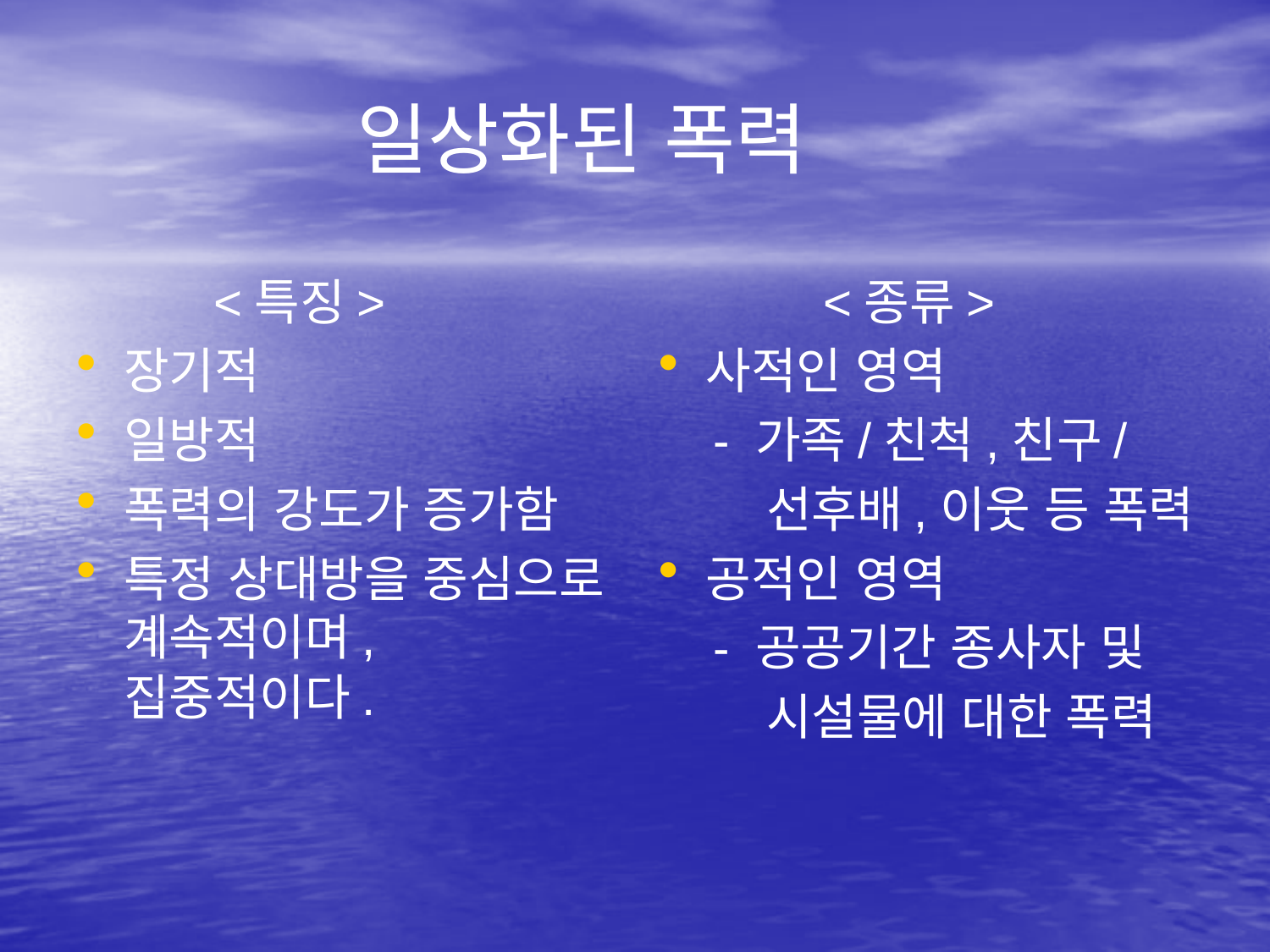

# 일상화된 폭력
          <특징>
장기적
일방적
폭력의 강도가 증가함
특정 상대방을 중심으로 계속적이며, 집중적이다.

            <종류>
사적인 영역
    - 가족/친척,친구/
       선후배,이웃 등 폭력
공적인 영역
    - 공공기간 종사자 및
       시설물에 대한 폭력